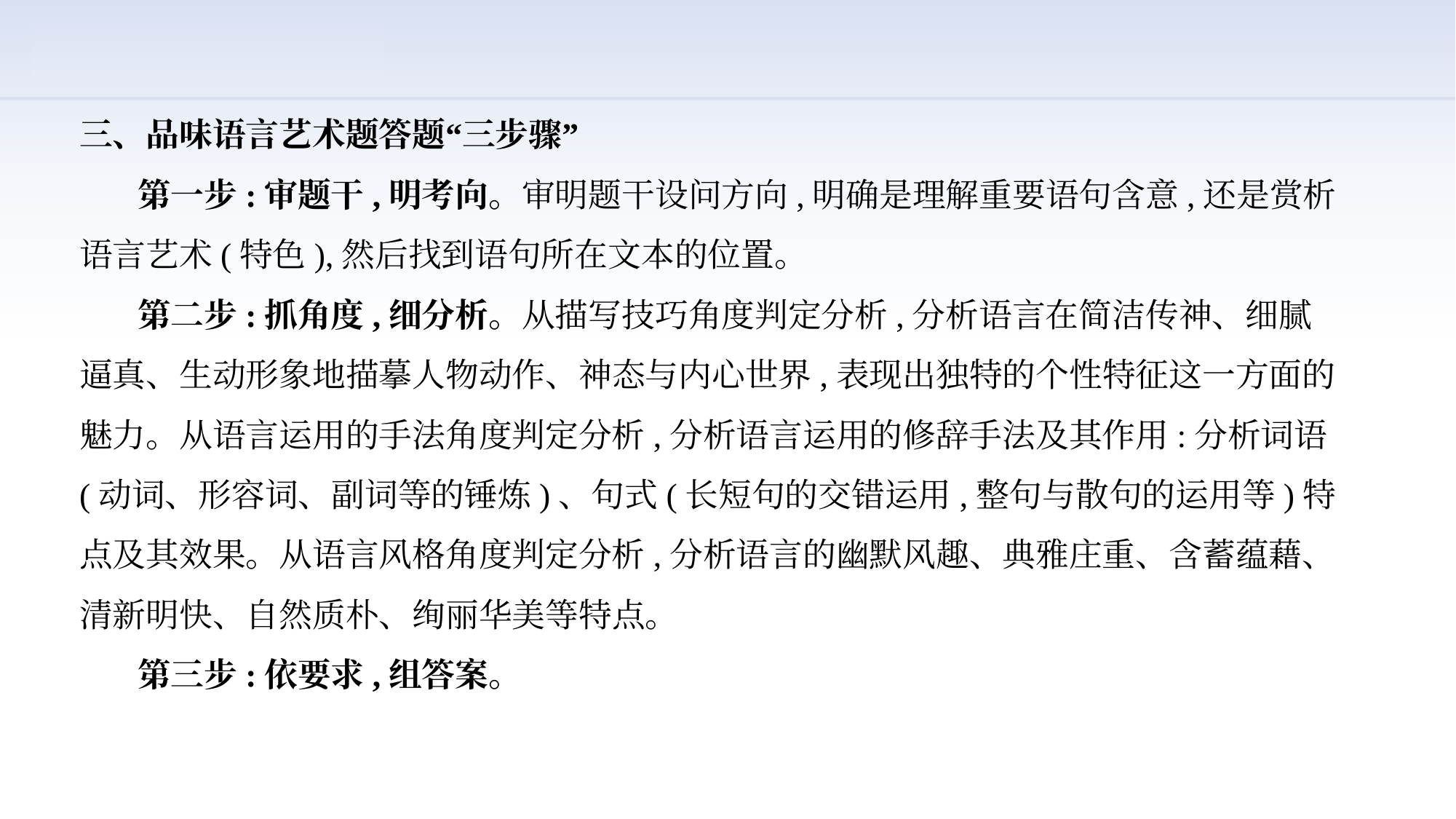

三、品味语言艺术题答题“三步骤”
      第一步:审题干,明考向。审明题干设问方向,明确是理解重要语句含意,还是赏析语言艺术(特色),然后找到语句所在文本的位置。
      第二步:抓角度,细分析。从描写技巧角度判定分析,分析语言在简洁传神、细腻逼真、生动形象地描摹人物动作、神态与内心世界,表现出独特的个性特征这一方面的魅力。从语言运用的手法角度判定分析,分析语言运用的修辞手法及其作用:分析词语(动词、形容词、副词等的锤炼)、句式(长短句的交错运用,整句与散句的运用等)特点及其效果。从语言风格角度判定分析,分析语言的幽默风趣、典雅庄重、含蓄蕴藉、清新明快、自然质朴、绚丽华美等特点。
      第三步:依要求,组答案。